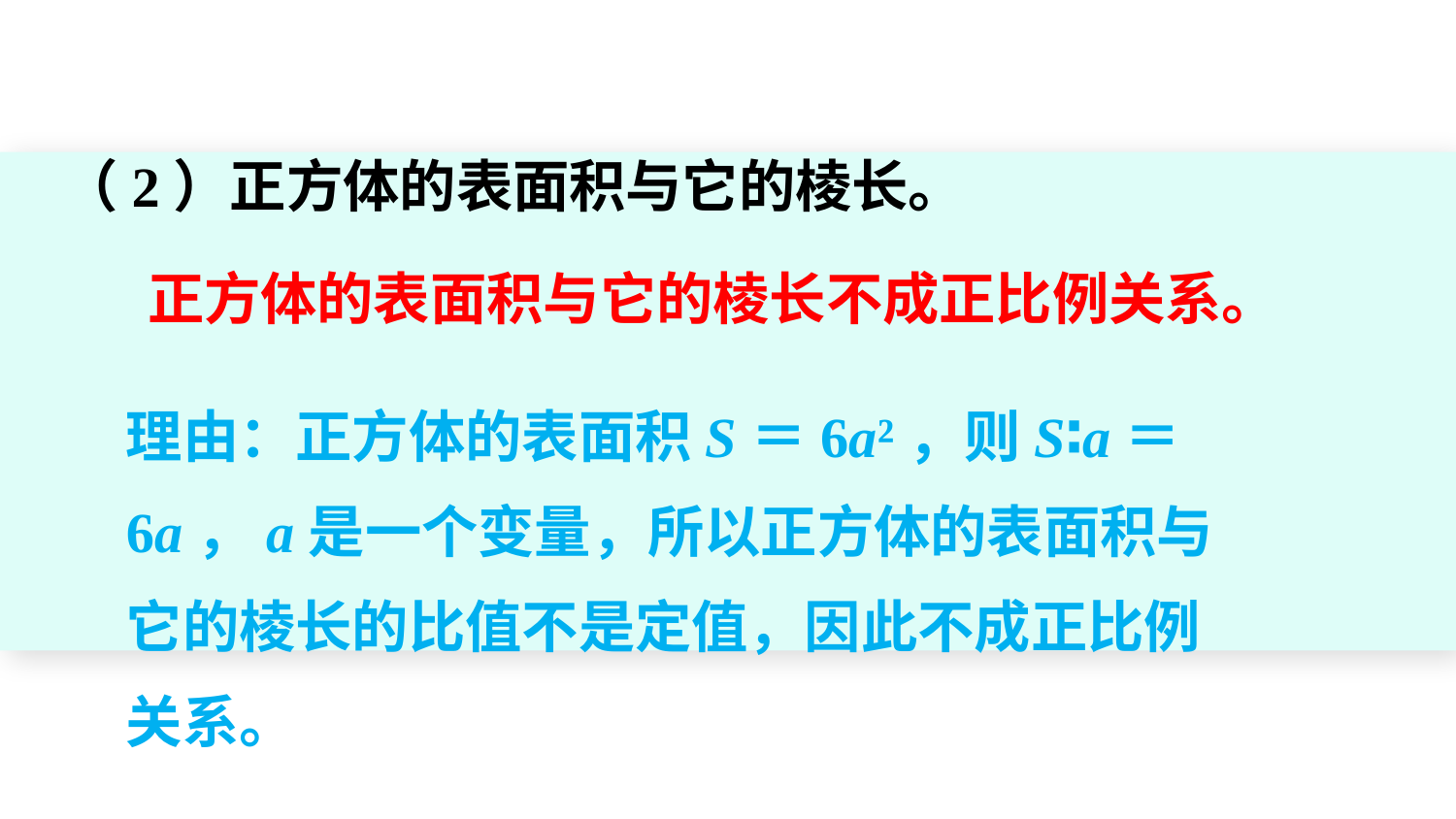

（2）正方体的表面积与它的棱长。
正方体的表面积与它的棱长不成正比例关系。
理由：正方体的表面积S＝6a²，则S∶a＝6a，a是一个变量，所以正方体的表面积与它的棱长的比值不是定值，因此不成正比例关系。
www.youyi100.com